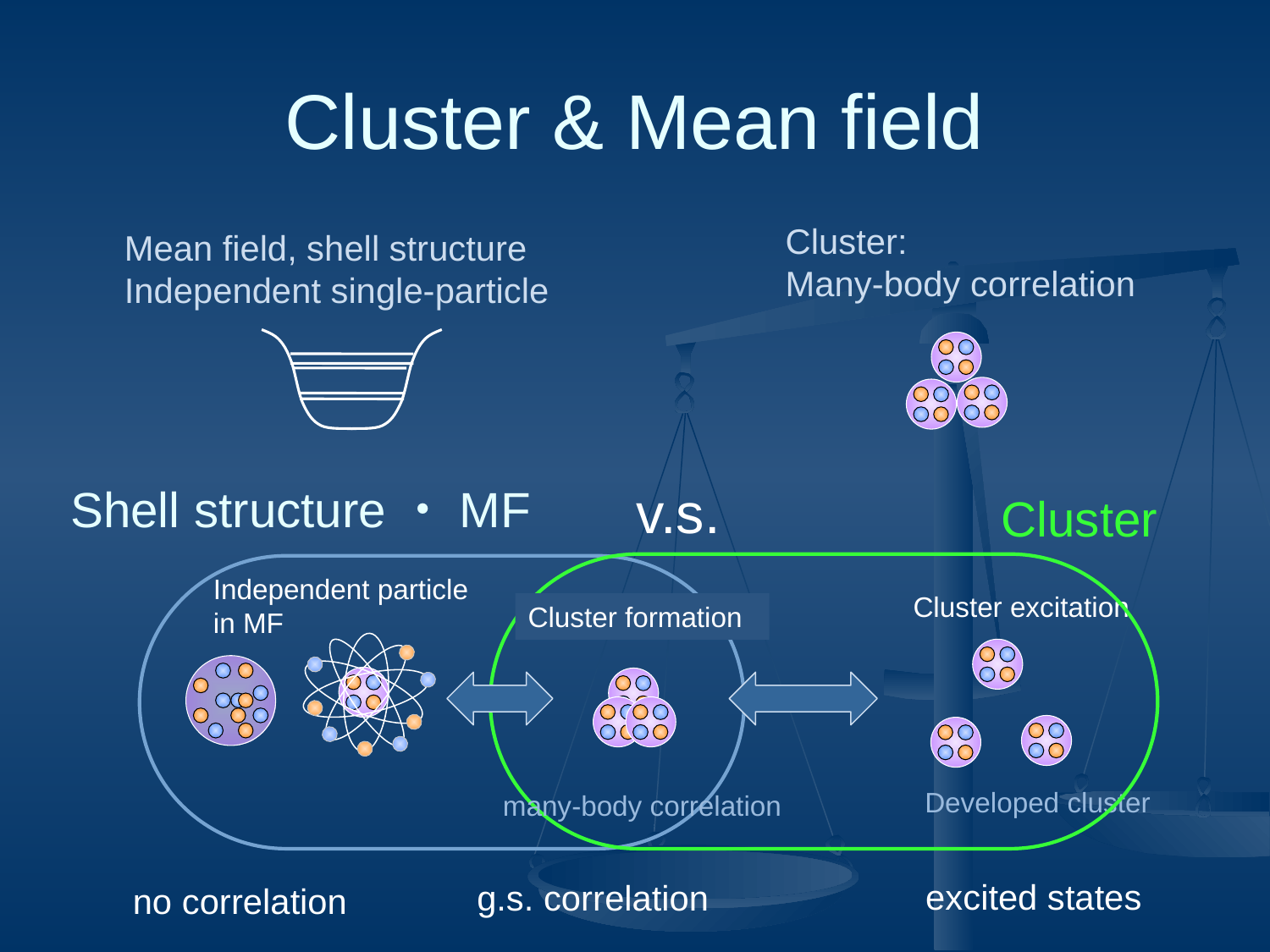

# Cluster & Mean field
Cluster:
Many-body correlation
Mean field, shell structure
Independent single-particle

 v.s.
Shell structure・MF
Cluster

Independent particle in MF
Cluster excitation
Cluster formation

Developed cluster
many-body correlation
excited states
g.s. correlation
no correlation